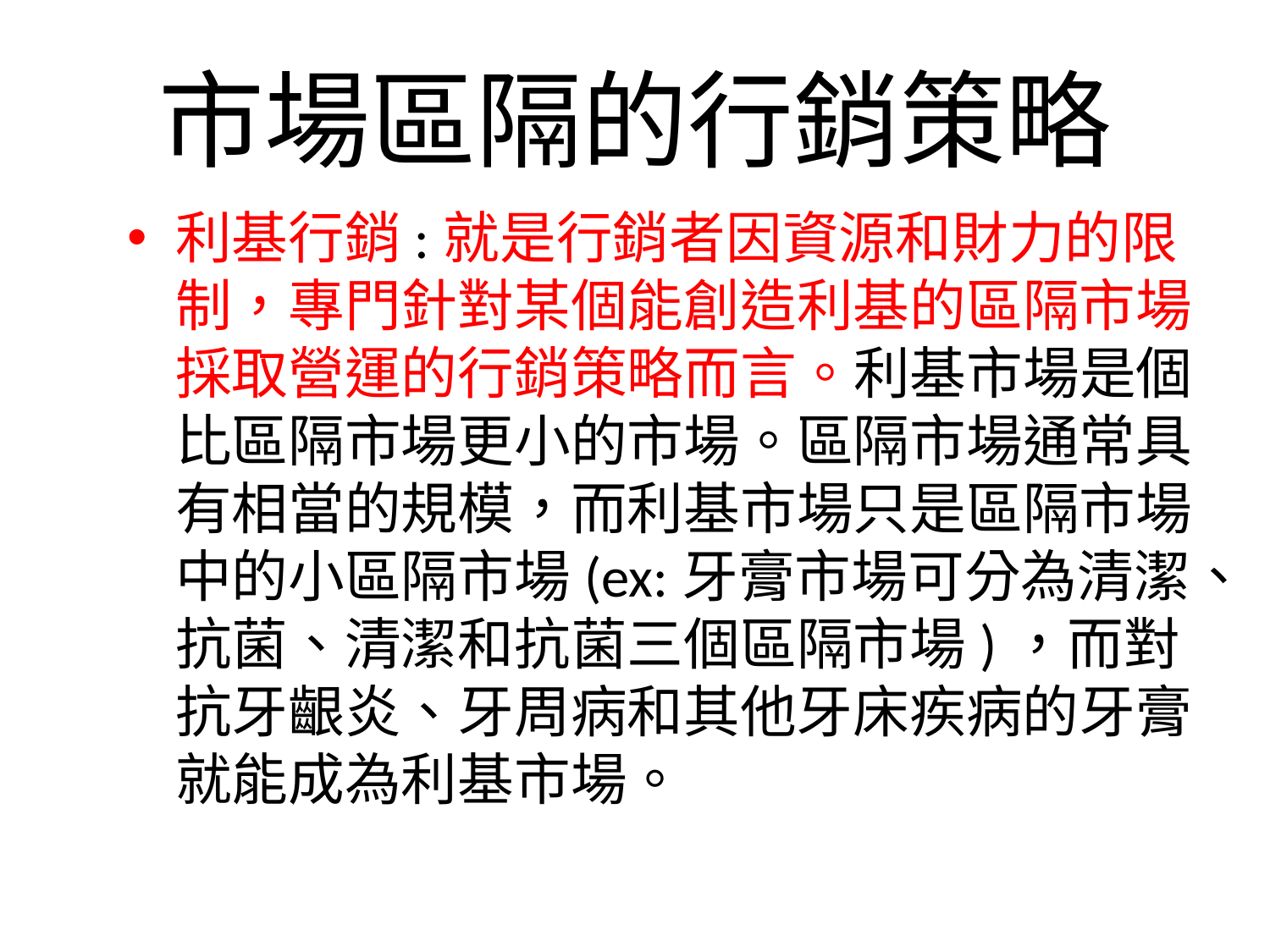

# 市場區隔的行銷策略
利基行銷:就是行銷者因資源和財力的限制，專門針對某個能創造利基的區隔市場採取營運的行銷策略而言。利基市場是個比區隔市場更小的市場。區隔市場通常具有相當的規模，而利基市場只是區隔市場中的小區隔市場(ex:牙膏市場可分為清潔、抗菌、清潔和抗菌三個區隔市場)，而對抗牙齦炎、牙周病和其他牙床疾病的牙膏就能成為利基市場。